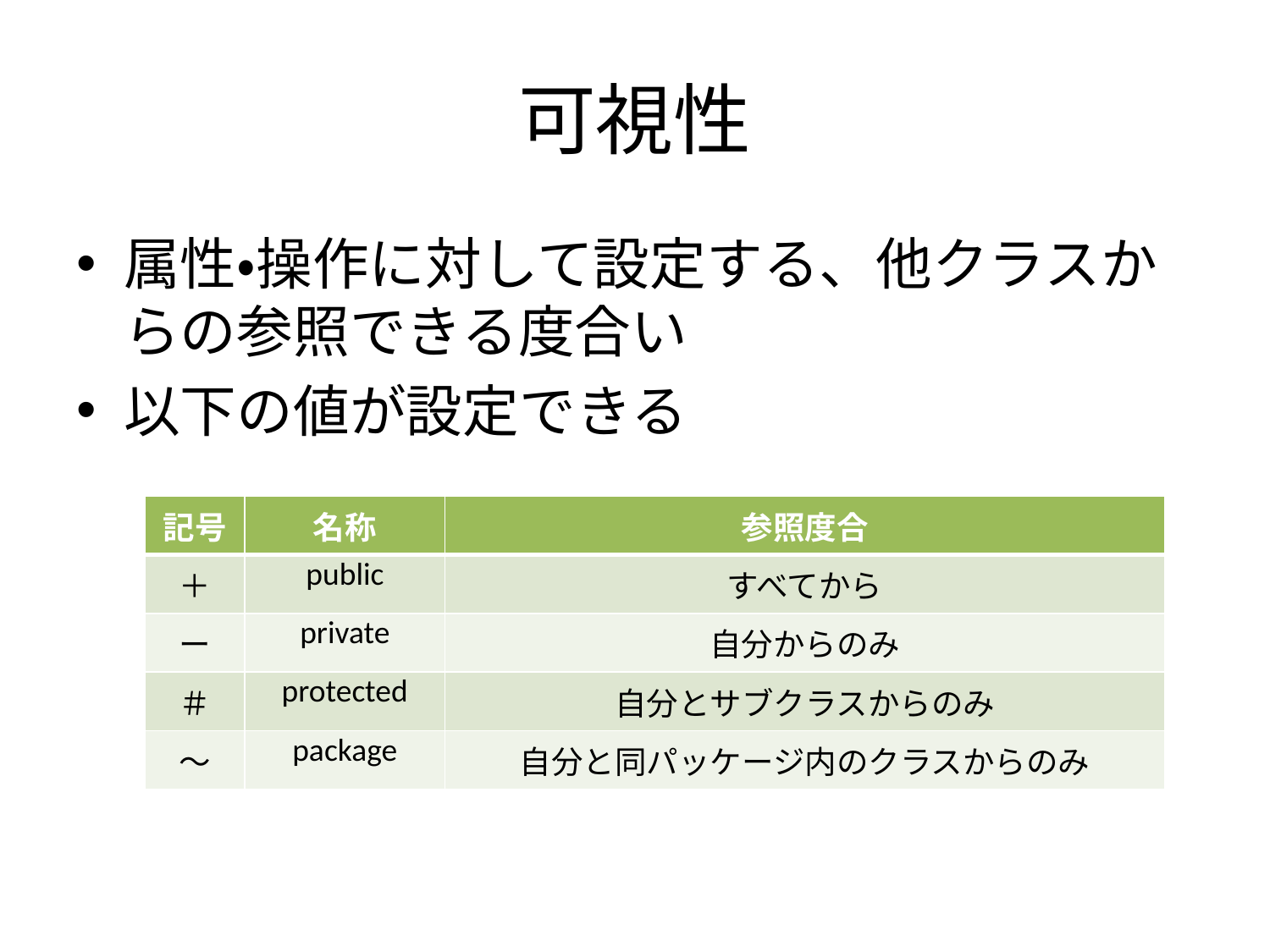

# 可視性
属性・操作に対して設定する、他クラスからの参照できる度合い
以下の値が設定できる
| 記号 | 名称 | 参照度合 |
| --- | --- | --- |
| ＋ | public | すべてから |
| ー | private | 自分からのみ |
| ＃ | protected | 自分とサブクラスからのみ |
| ～ | package | 自分と同パッケージ内のクラスからのみ |